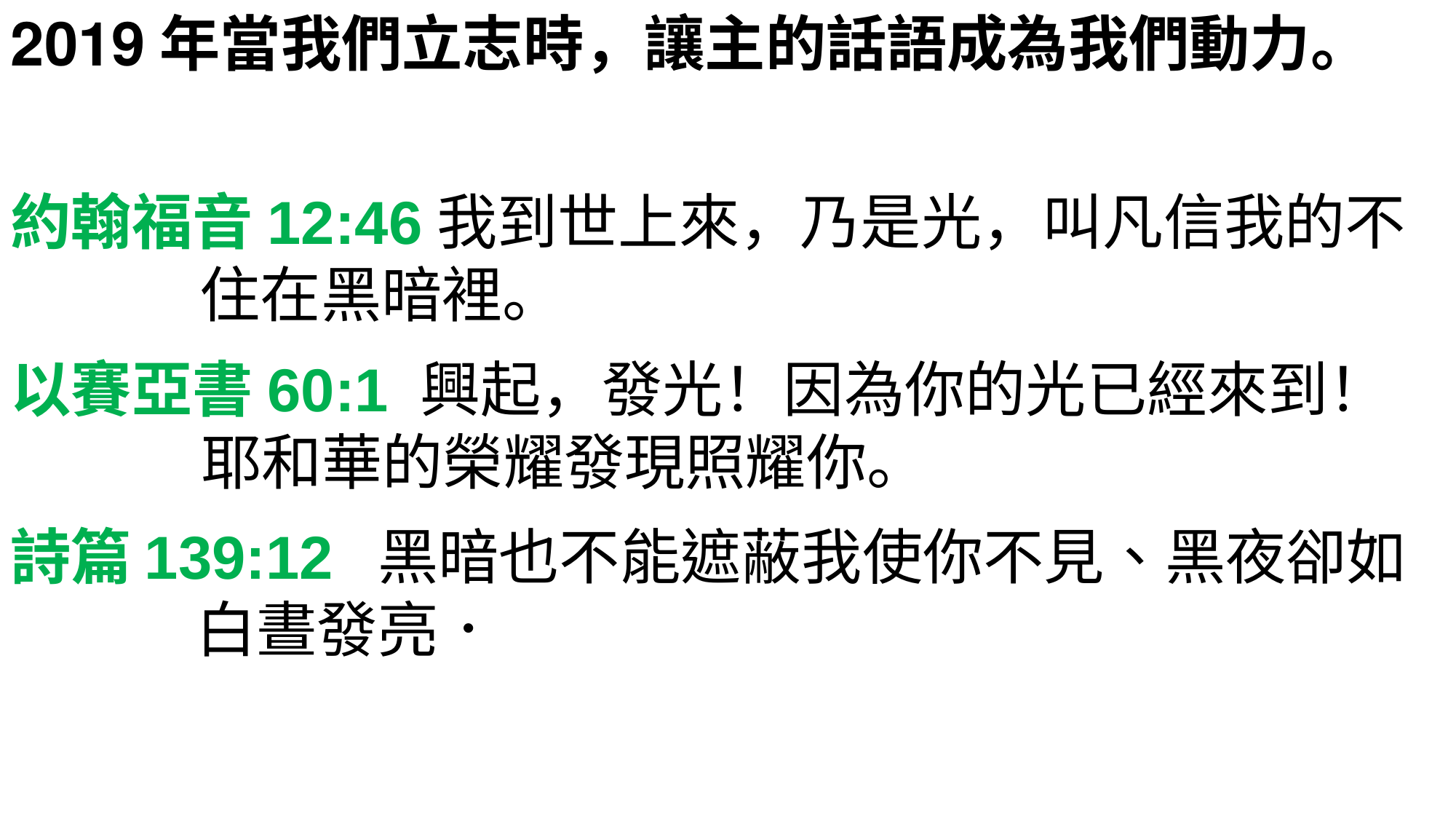

2019年當我們立志時，讓主的話語成為我們動力。

約翰福音12:46我到世上來，乃是光，叫凡信我的不
               住在黑暗裡。

以賽亞書60:1 興起，發光！因為你的光已經來到！
              耶和華的榮耀發現照耀你。

詩篇 139:12   黑暗也不能遮蔽我使你不見、黑夜卻如
              白晝發亮．